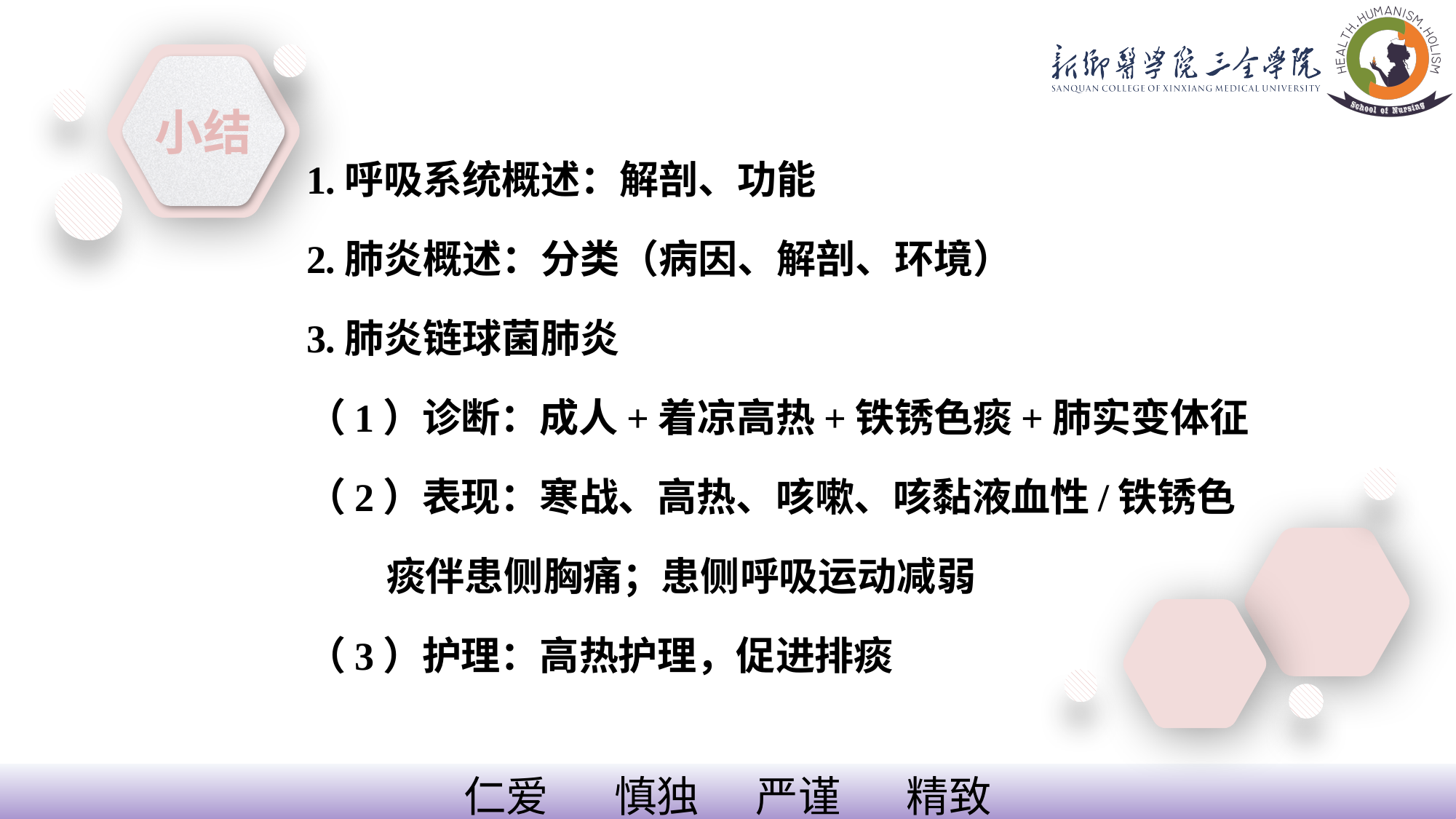

小结
1.呼吸系统概述：解剖、功能
2.肺炎概述：分类（病因、解剖、环境）
3.肺炎链球菌肺炎
（1）诊断：成人+着凉高热+铁锈色痰+肺实变体征
（2）表现：寒战、高热、咳嗽、咳黏液血性/铁锈色
        痰伴患侧胸痛；患侧呼吸运动减弱
（3）护理：高热护理，促进排痰